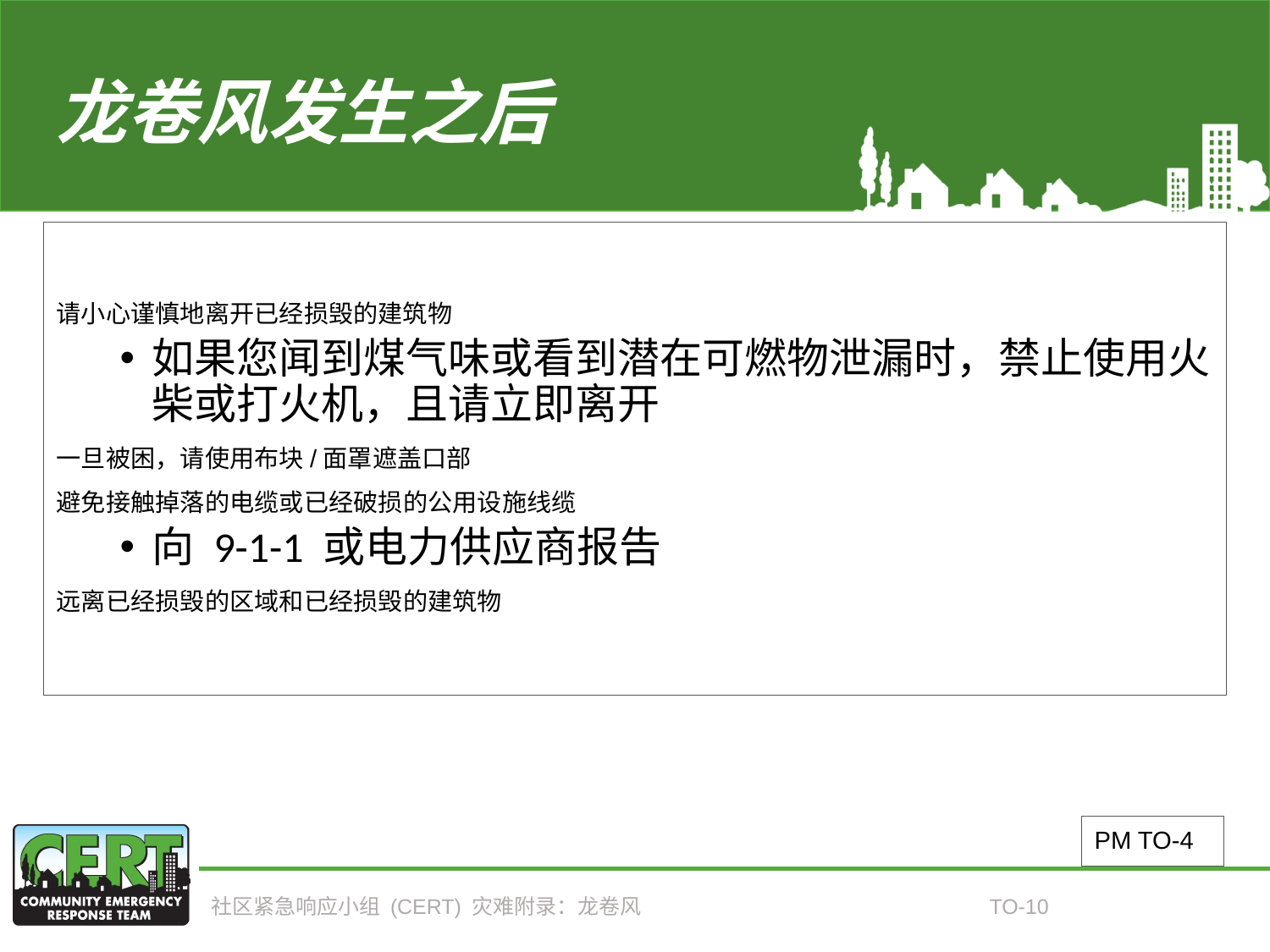

# 龙卷风发生之后
请小心谨慎地离开已经损毁的建筑物
如果您闻到煤气味或看到潜在可燃物泄漏时，禁止使用火柴或打火机，且请立即离开
一旦被困，请使用布块/面罩遮盖口部
避免接触掉落的电缆或已经破损的公用设施线缆
向 9-1-1 或电力供应商报告
远离已经损毁的区域和已经损毁的建筑物
PM TO-4
社区紧急响应小组 (CERT) 灾难附录：龙卷风
TO-10